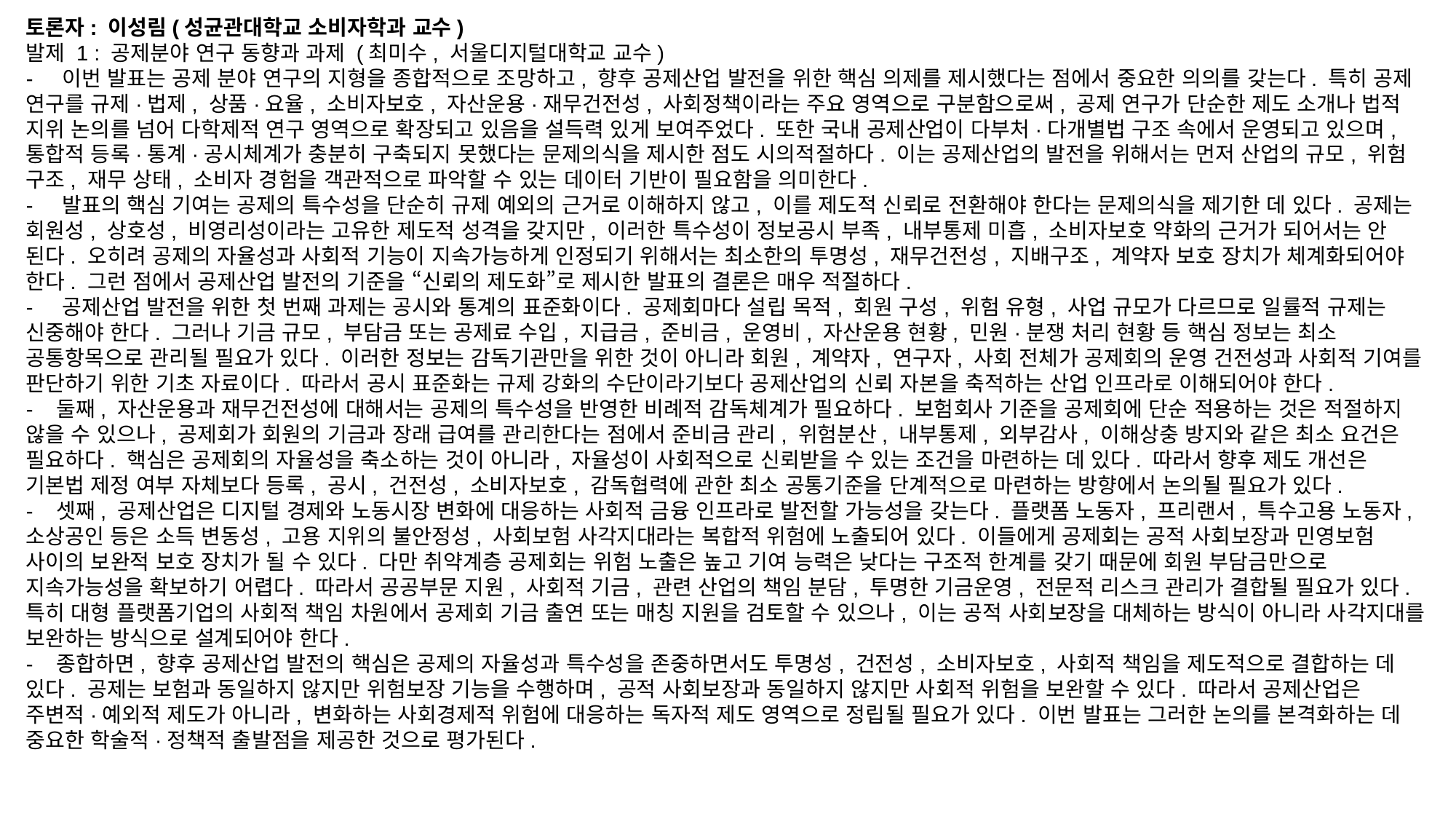

토론자: 이성림(성균관대학교 소비자학과 교수)
발제 1 : 공제분야 연구 동향과 과제 (최미수, 서울디지털대학교 교수)
-    이번 발표는 공제 분야 연구의 지형을 종합적으로 조망하고, 향후 공제산업 발전을 위한 핵심 의제를 제시했다는 점에서 중요한 의의를 갖는다. 특히 공제 연구를 규제·법제, 상품·요율, 소비자보호, 자산운용·재무건전성, 사회정책이라는 주요 영역으로 구분함으로써, 공제 연구가 단순한 제도 소개나 법적 지위 논의를 넘어 다학제적 연구 영역으로 확장되고 있음을 설득력 있게 보여주었다. 또한 국내 공제산업이 다부처·다개별법 구조 속에서 운영되고 있으며, 통합적 등록·통계·공시체계가 충분히 구축되지 못했다는 문제의식을 제시한 점도 시의적절하다. 이는 공제산업의 발전을 위해서는 먼저 산업의 규모, 위험 구조, 재무 상태, 소비자 경험을 객관적으로 파악할 수 있는 데이터 기반이 필요함을 의미한다.
-    발표의 핵심 기여는 공제의 특수성을 단순히 규제 예외의 근거로 이해하지 않고, 이를 제도적 신뢰로 전환해야 한다는 문제의식을 제기한 데 있다. 공제는 회원성, 상호성, 비영리성이라는 고유한 제도적 성격을 갖지만, 이러한 특수성이 정보공시 부족, 내부통제 미흡, 소비자보호 약화의 근거가 되어서는 안 된다. 오히려 공제의 자율성과 사회적 기능이 지속가능하게 인정되기 위해서는 최소한의 투명성, 재무건전성, 지배구조, 계약자 보호 장치가 체계화되어야 한다. 그런 점에서 공제산업 발전의 기준을 “신뢰의 제도화”로 제시한 발표의 결론은 매우 적절하다.
-    공제산업 발전을 위한 첫 번째 과제는 공시와 통계의 표준화이다. 공제회마다 설립 목적, 회원 구성, 위험 유형, 사업 규모가 다르므로 일률적 규제는 신중해야 한다. 그러나 기금 규모, 부담금 또는 공제료 수입, 지급금, 준비금, 운영비, 자산운용 현황, 민원·분쟁 처리 현황 등 핵심 정보는 최소 공통항목으로 관리될 필요가 있다. 이러한 정보는 감독기관만을 위한 것이 아니라 회원, 계약자, 연구자, 사회 전체가 공제회의 운영 건전성과 사회적 기여를 판단하기 위한 기초 자료이다. 따라서 공시 표준화는 규제 강화의 수단이라기보다 공제산업의 신뢰 자본을 축적하는 산업 인프라로 이해되어야 한다.
-   둘째, 자산운용과 재무건전성에 대해서는 공제의 특수성을 반영한 비례적 감독체계가 필요하다. 보험회사 기준을 공제회에 단순 적용하는 것은 적절하지 않을 수 있으나, 공제회가 회원의 기금과 장래 급여를 관리한다는 점에서 준비금 관리, 위험분산, 내부통제, 외부감사, 이해상충 방지와 같은 최소 요건은 필요하다. 핵심은 공제회의 자율성을 축소하는 것이 아니라, 자율성이 사회적으로 신뢰받을 수 있는 조건을 마련하는 데 있다. 따라서 향후 제도 개선은 기본법 제정 여부 자체보다 등록, 공시, 건전성, 소비자보호, 감독협력에 관한 최소 공통기준을 단계적으로 마련하는 방향에서 논의될 필요가 있다.
-   셋째, 공제산업은 디지털 경제와 노동시장 변화에 대응하는 사회적 금융 인프라로 발전할 가능성을 갖는다. 플랫폼 노동자, 프리랜서, 특수고용 노동자, 소상공인 등은 소득 변동성, 고용 지위의 불안정성, 사회보험 사각지대라는 복합적 위험에 노출되어 있다. 이들에게 공제회는 공적 사회보장과 민영보험 사이의 보완적 보호 장치가 될 수 있다. 다만 취약계층 공제회는 위험 노출은 높고 기여 능력은 낮다는 구조적 한계를 갖기 때문에 회원 부담금만으로 지속가능성을 확보하기 어렵다. 따라서 공공부문 지원, 사회적 기금, 관련 산업의 책임 분담, 투명한 기금운영, 전문적 리스크 관리가 결합될 필요가 있다. 특히 대형 플랫폼기업의 사회적 책임 차원에서 공제회 기금 출연 또는 매칭 지원을 검토할 수 있으나, 이는 공적 사회보장을 대체하는 방식이 아니라 사각지대를 보완하는 방식으로 설계되어야 한다.
-   종합하면, 향후 공제산업 발전의 핵심은 공제의 자율성과 특수성을 존중하면서도 투명성, 건전성, 소비자보호, 사회적 책임을 제도적으로 결합하는 데 있다. 공제는 보험과 동일하지 않지만 위험보장 기능을 수행하며, 공적 사회보장과 동일하지 않지만 사회적 위험을 보완할 수 있다. 따라서 공제산업은 주변적·예외적 제도가 아니라, 변화하는 사회경제적 위험에 대응하는 독자적 제도 영역으로 정립될 필요가 있다. 이번 발표는 그러한 논의를 본격화하는 데 중요한 학술적·정책적 출발점을 제공한 것으로 평가된다.